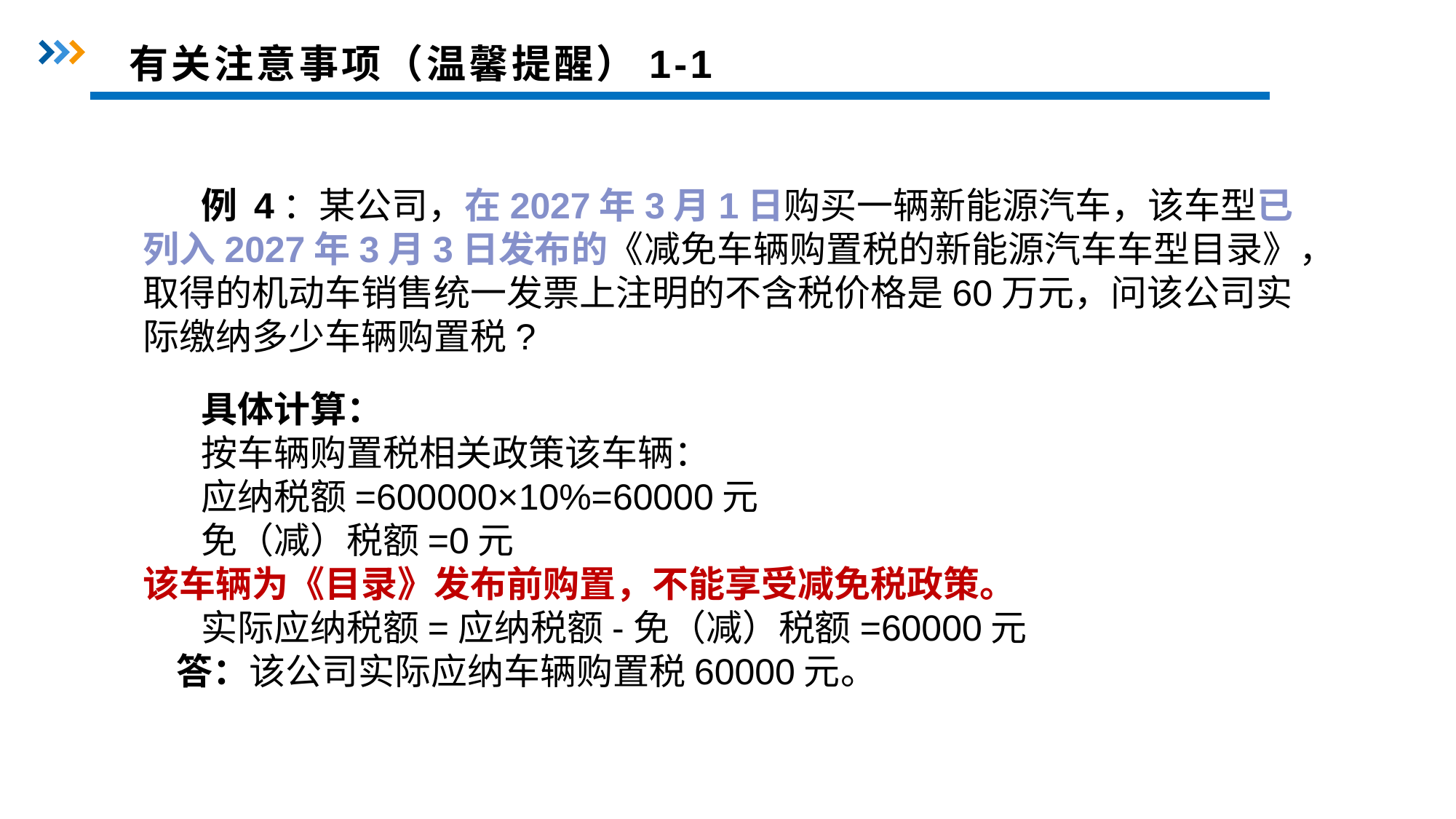

# 有关注意事项（温馨提醒）1-1
      例 4：某公司，在2027年3月1日购买一辆新能源汽车，该车型已列入2027年3月3日发布的《减免车辆购置税的新能源汽车车型目录》，取得的机动车销售统一发票上注明的不含税价格是60万元，问该公司实际缴纳多少车辆购置税?
      具体计算：
      按车辆购置税相关政策该车辆：
      应纳税额=600000×10%=60000元
      免（减）税额=0元
该车辆为《目录》发布前购置，不能享受减免税政策。
      实际应纳税额=应纳税额-免（减）税额=60000元
   答：该公司实际应纳车辆购置税60000元。